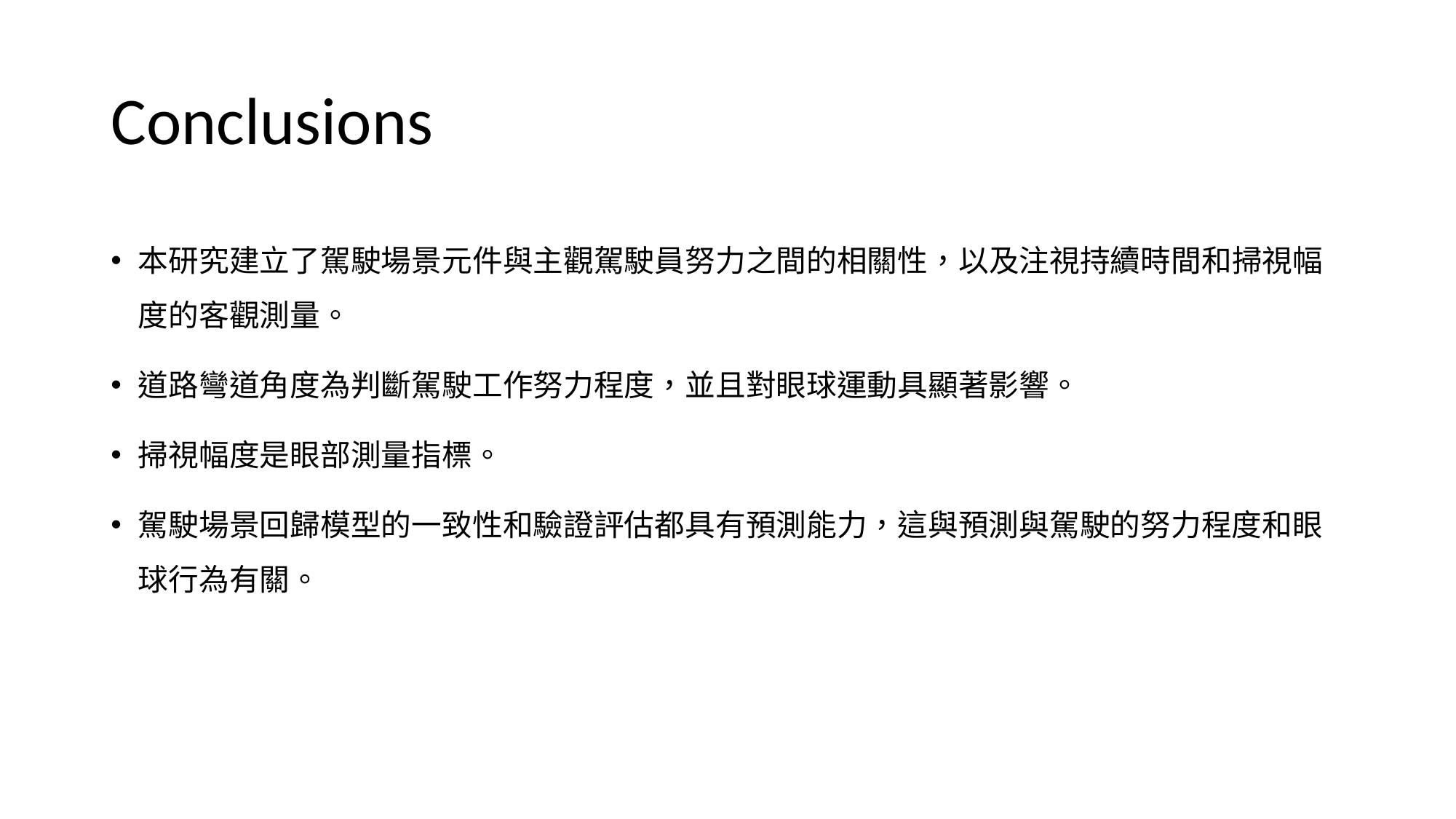

# Conclusions
本研究建立了駕駛場景元件與主觀駕駛員努力之間的相關性，以及注視持續時間和掃視幅度的客觀測量。
道路彎道角度為判斷駕駛工作努力程度，並且對眼球運動具顯著影響。
掃視幅度是眼部測量指標。
駕駛場景回歸模型的一致性和驗證評估都具有預測能力，這與預測與駕駛的努力程度和眼球行為有關。